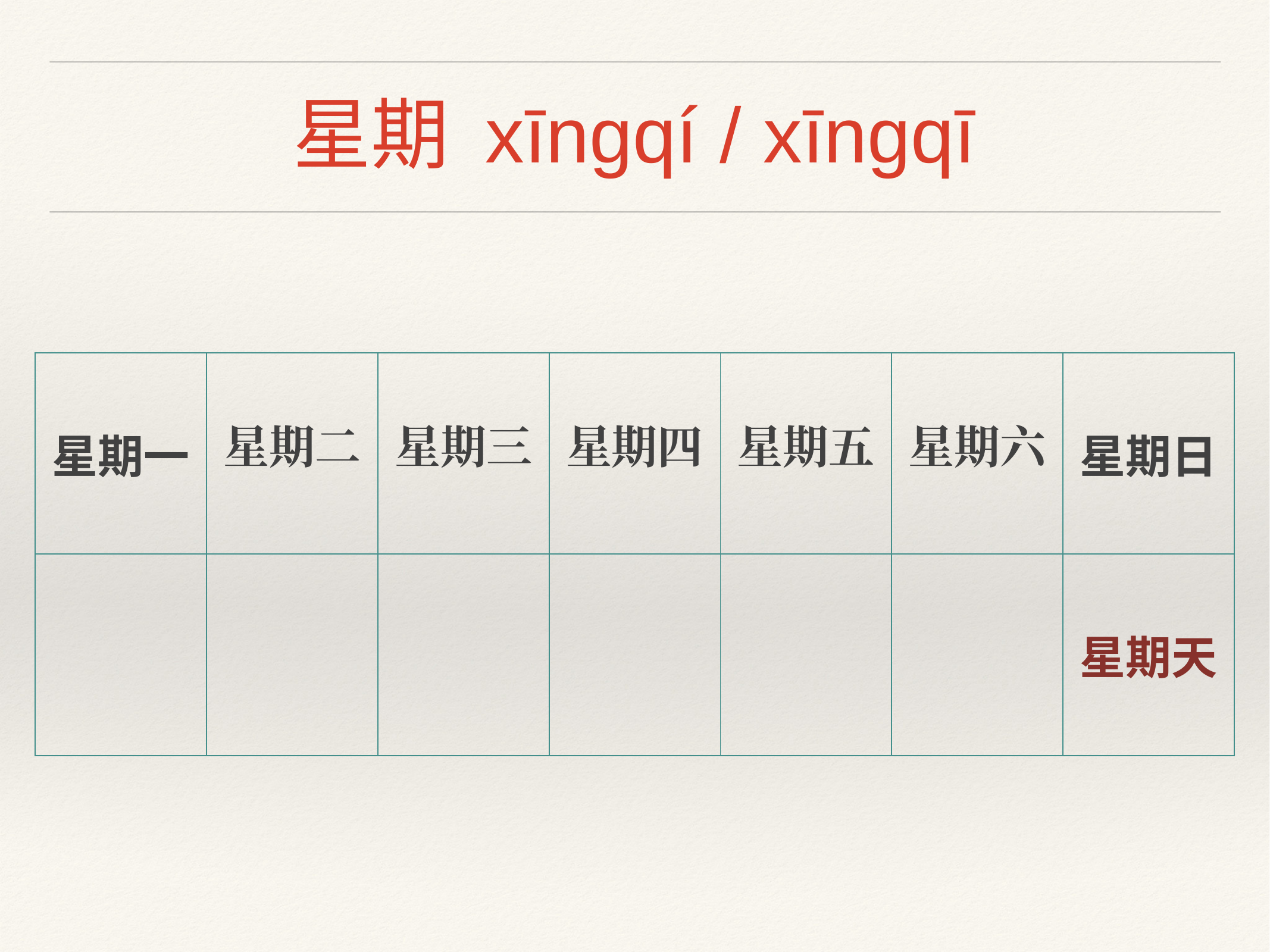

# 星期 xīngqí / xīngqī
| 星期一 | 星期二 | 星期三 | 星期四 | 星期五 | 星期六 | 星期日 |
| --- | --- | --- | --- | --- | --- | --- |
|  |  |  |  |  |  | 星期天 |